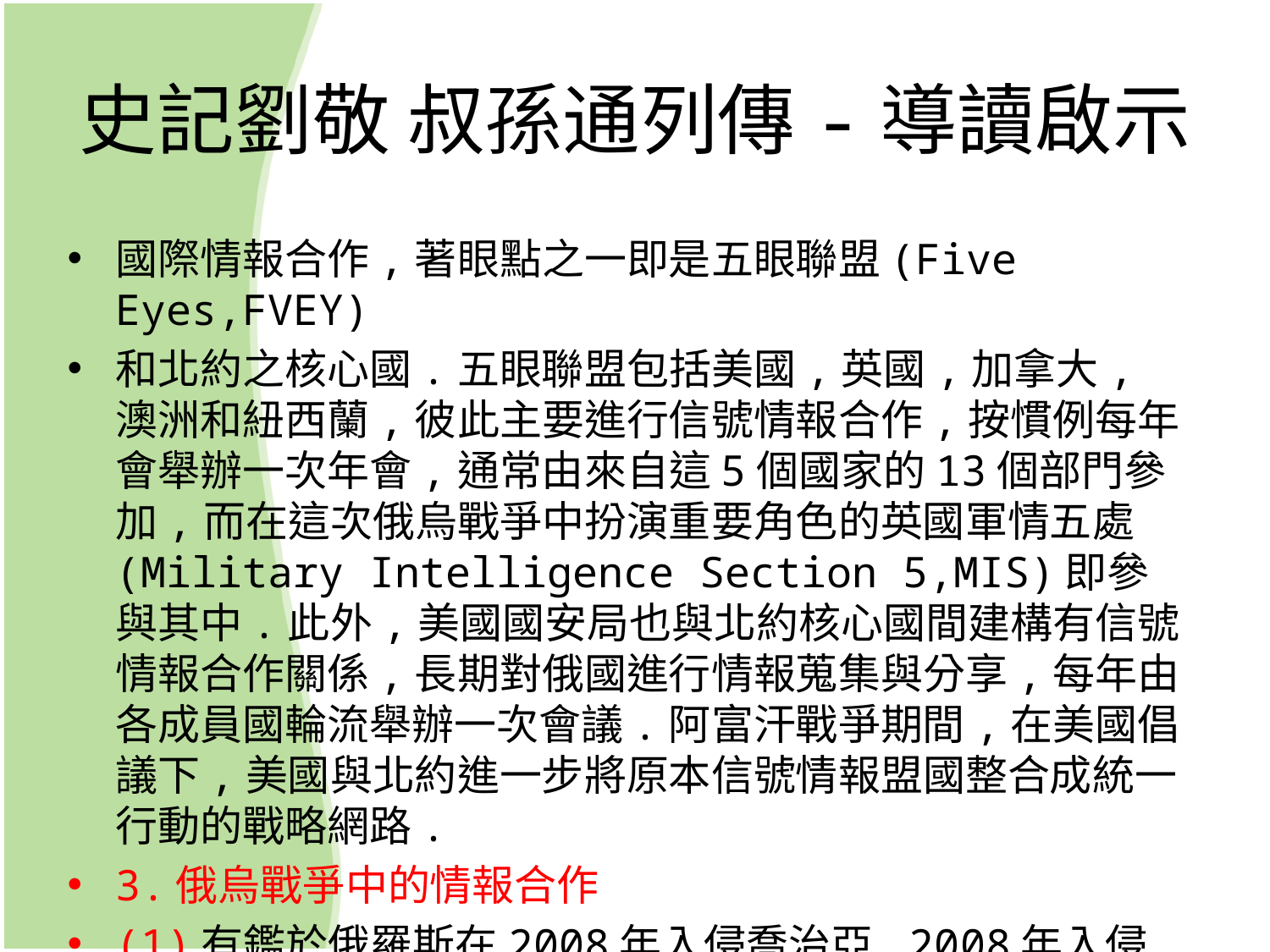

# 史記劉敬 叔孫通列傳-導讀啟示
國際情報合作,著眼點之一即是五眼聯盟(Five Eyes,FVEY)
和北約之核心國.五眼聯盟包括美國,英國,加拿大,澳洲和紐西蘭,彼此主要進行信號情報合作,按慣例每年會舉辦一次年會,通常由來自這5個國家的13個部門參加,而在這次俄烏戰爭中扮演重要角色的英國軍情五處(Military Intelligence Section 5,MIS)即參與其中.此外,美國國安局也與北約核心國間建構有信號情報合作關係,長期對俄國進行情報蒐集與分享,每年由各成員國輪流舉辦一次會議.阿富汗戰爭期間,在美國倡議下,美國與北約進一步將原本信號情報盟國整合成統一行動的戰略網路.
3.俄烏戰爭中的情報合作
(1)有鑑於俄羅斯在2008年入侵喬治亞,2008年入侵克里米亞及2015年支持敘利亞阿薩德(Bashar Hafez al-Assad)